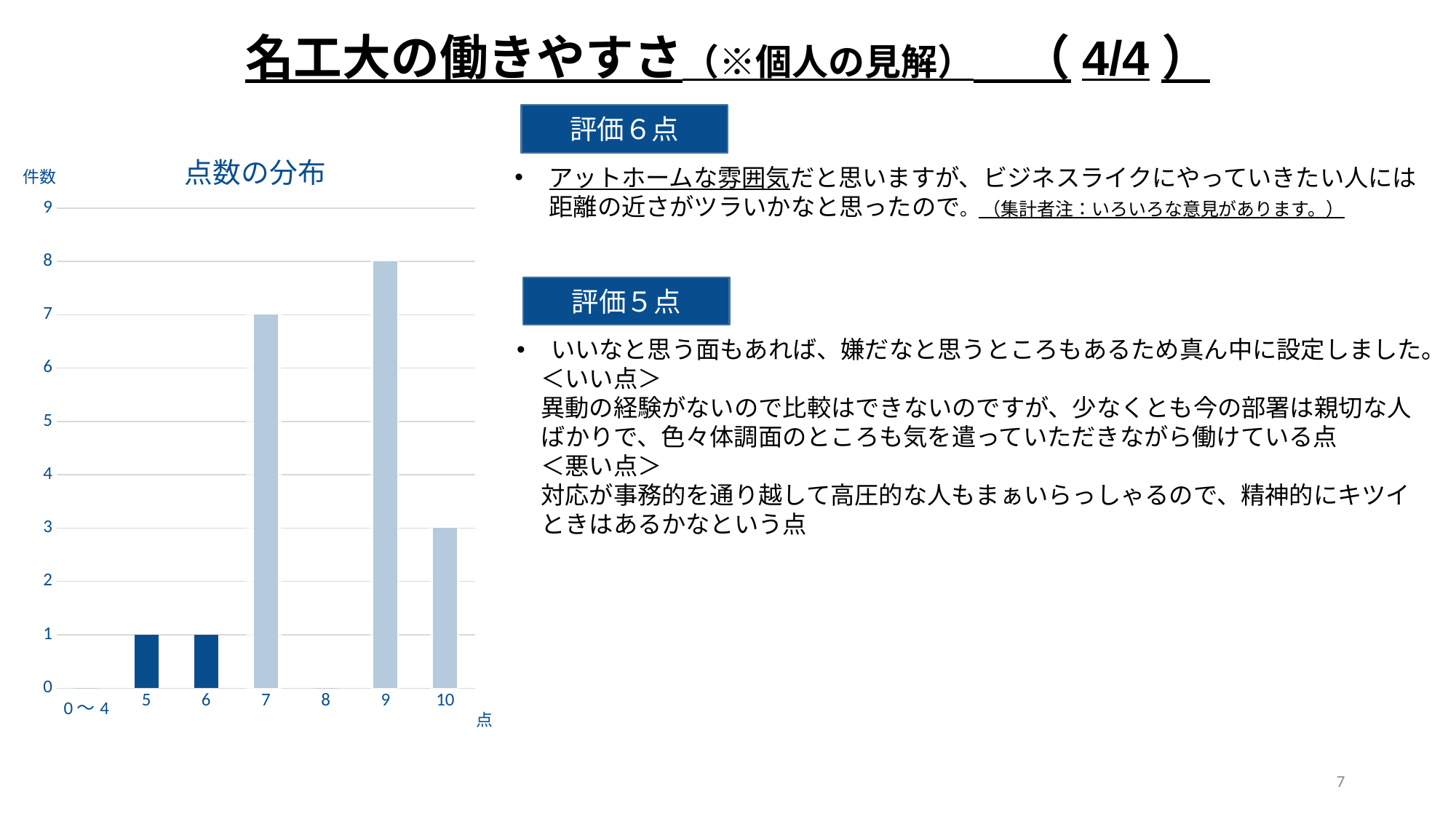

名工大の働きやすさ（※個人の見解）　（4/4）
評価６点

### Chart: 点数の分布

| Category | 列1 |
|---|---|
| 0～4 | 0.0 |
| 5 | 1.0 |
| 6 | 1.0 |
| 7 | 7.0 |
| 8 | 0.0 |
| 9 | 8.0 |
| 10 | 3.0 |
アットホームな雰囲気だと思いますが、ビジネスライクにやっていきたい人には距離の近さがツラいかなと思ったので。 （集計者注：いろいろな意見があります。）

件数

評価５点

いいなと思う面もあれば、嫌だなと思うところもあるため真ん中に設定しました。
　＜いい点＞
　異動の経験がないので比較はできないのですが、少なくとも今の部署は親切な人
　ばかりで、色々体調面のところも気を遣っていただきながら働けている点
　＜悪い点＞
　対応が事務的を通り越して高圧的な人もまぁいらっしゃるので、精神的にキツイ
　ときはあるかなという点

点
7